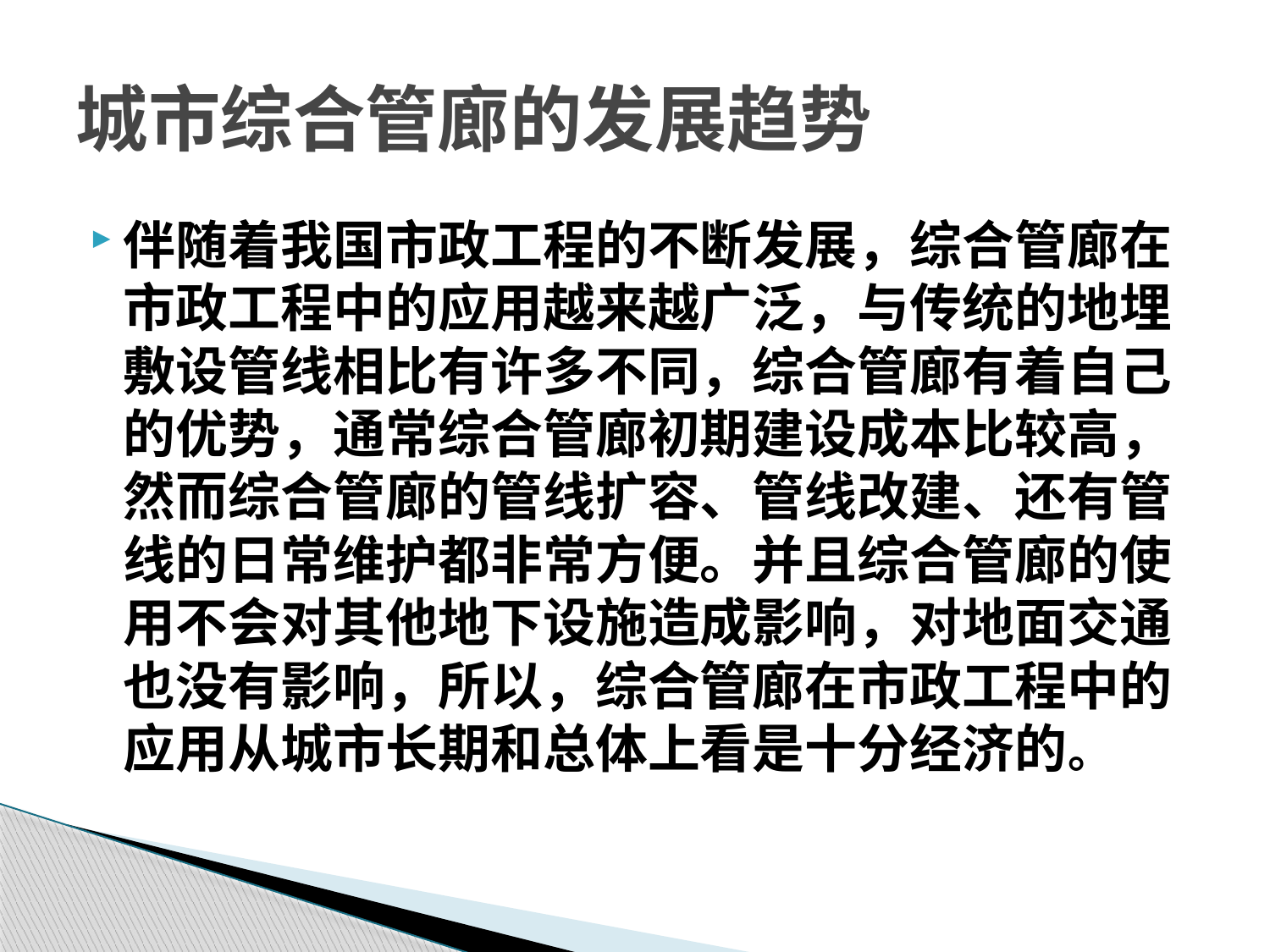

# 城市综合管廊的发展趋势
伴随着我国市政工程的不断发展，综合管廊在市政工程中的应用越来越广泛，与传统的地埋敷设管线相比有许多不同，综合管廊有着自己的优势，通常综合管廊初期建设成本比较高，然而综合管廊的管线扩容、管线改建、还有管线的日常维护都非常方便。并且综合管廊的使用不会对其他地下设施造成影响，对地面交通也没有影响，所以，综合管廊在市政工程中的应用从城市长期和总体上看是十分经济的。